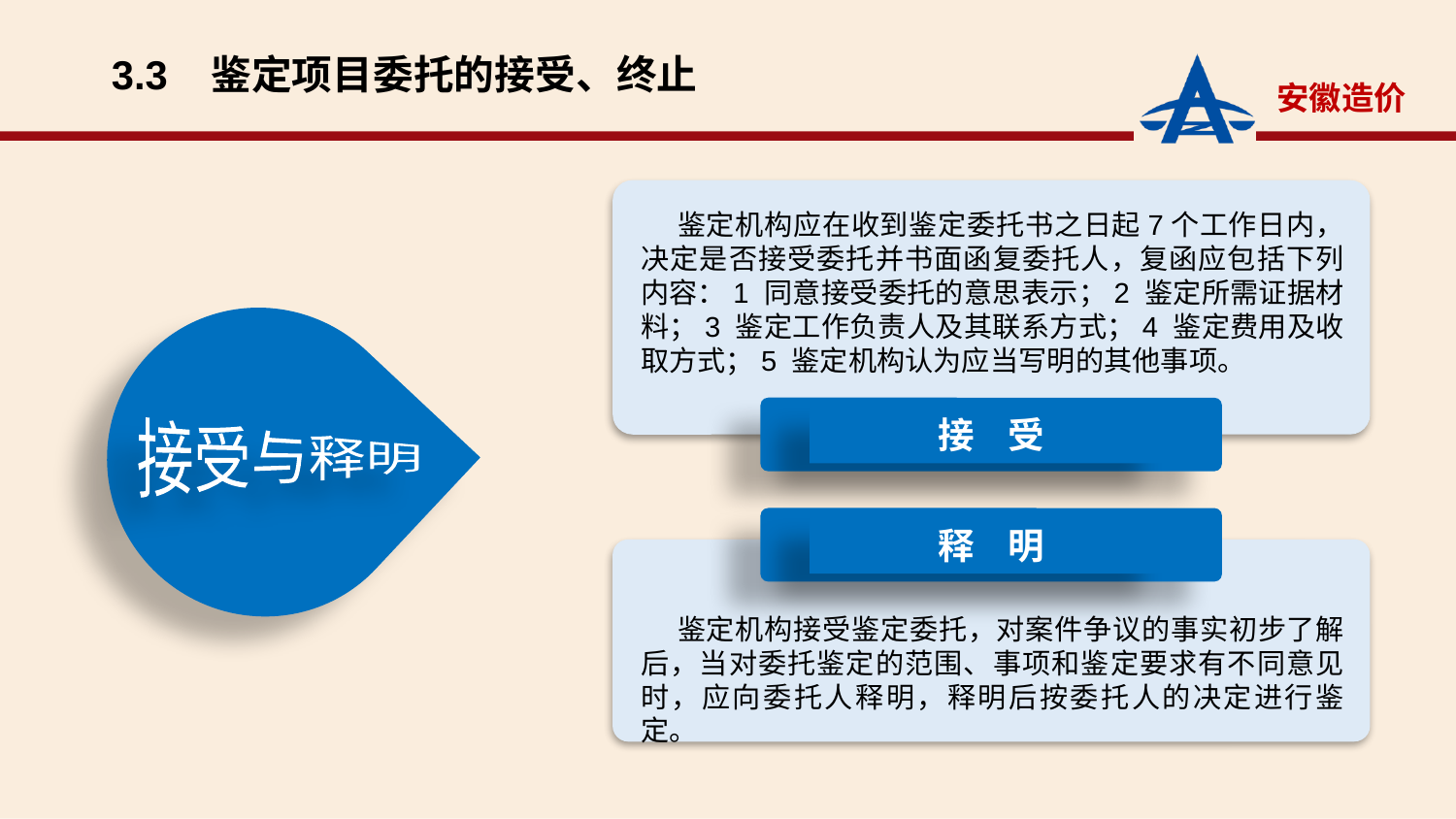

3.3   鉴定项目委托的接受、终止

鉴定机构应在收到鉴定委托书之日起7个工作日内，决定是否接受委托并书面函复委托人，复函应包括下列内容：1 同意接受委托的意思表示；2 鉴定所需证据材料；3 鉴定工作负责人及其联系方式；4 鉴定费用及收取方式；5 鉴定机构认为应当写明的其他事项。

接受与释明

接    受

释    明

鉴定机构接受鉴定委托，对案件争议的事实初步了解后，当对委托鉴定的范围、事项和鉴定要求有不同意见时，应向委托人释明，释明后按委托人的决定进行鉴定。